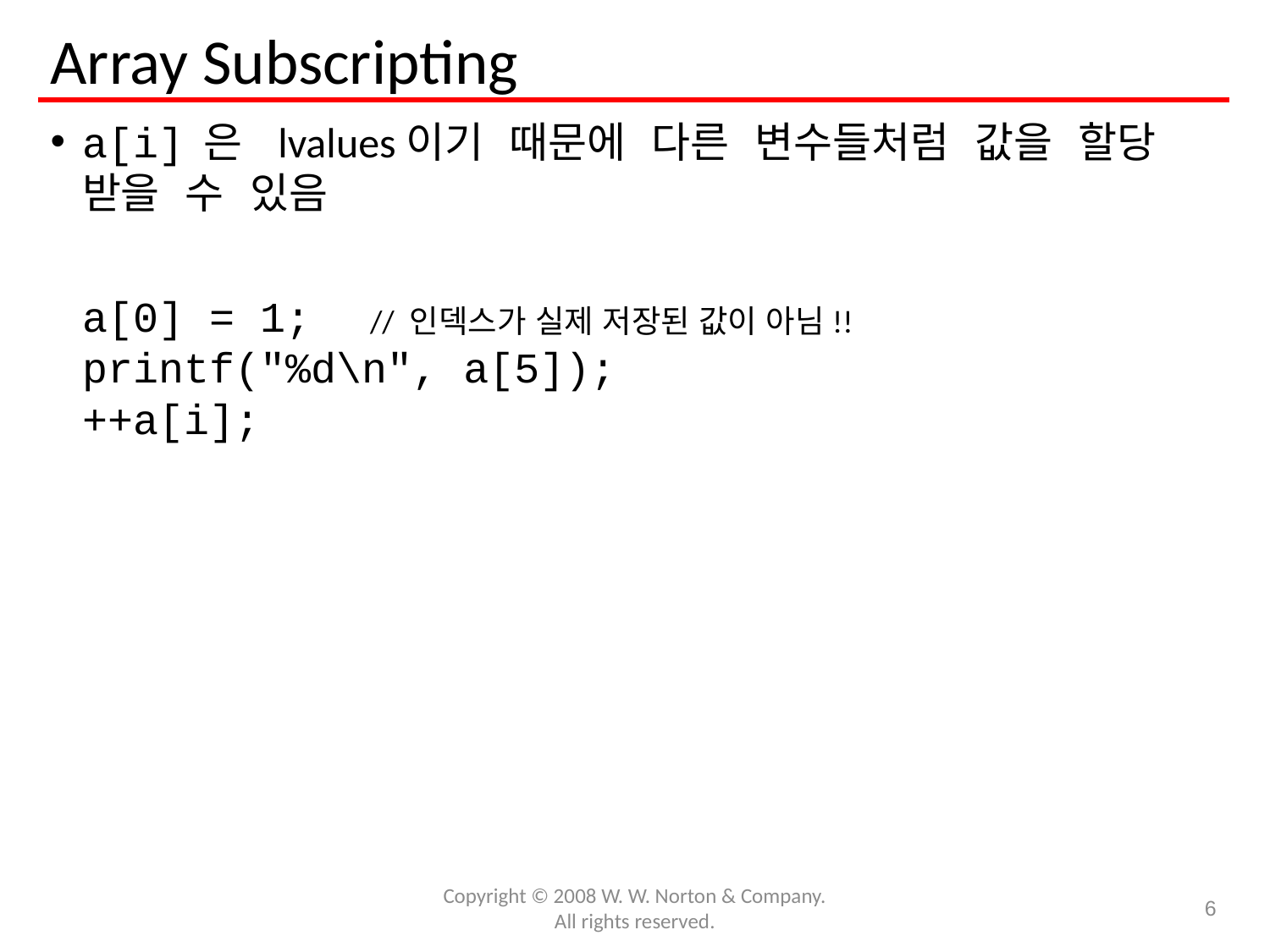

# Array Subscripting
a[i] 은 lvalues이기 때문에 다른 변수들처럼 값을 할당 받을 수 있음

	a[0] = 1;
	printf("%d\n", a[5]);
	++a[i];
// 인덱스가 실제 저장된 값이 아님!!
Copyright © 2008 W. W. Norton & Company.
All rights reserved.
6